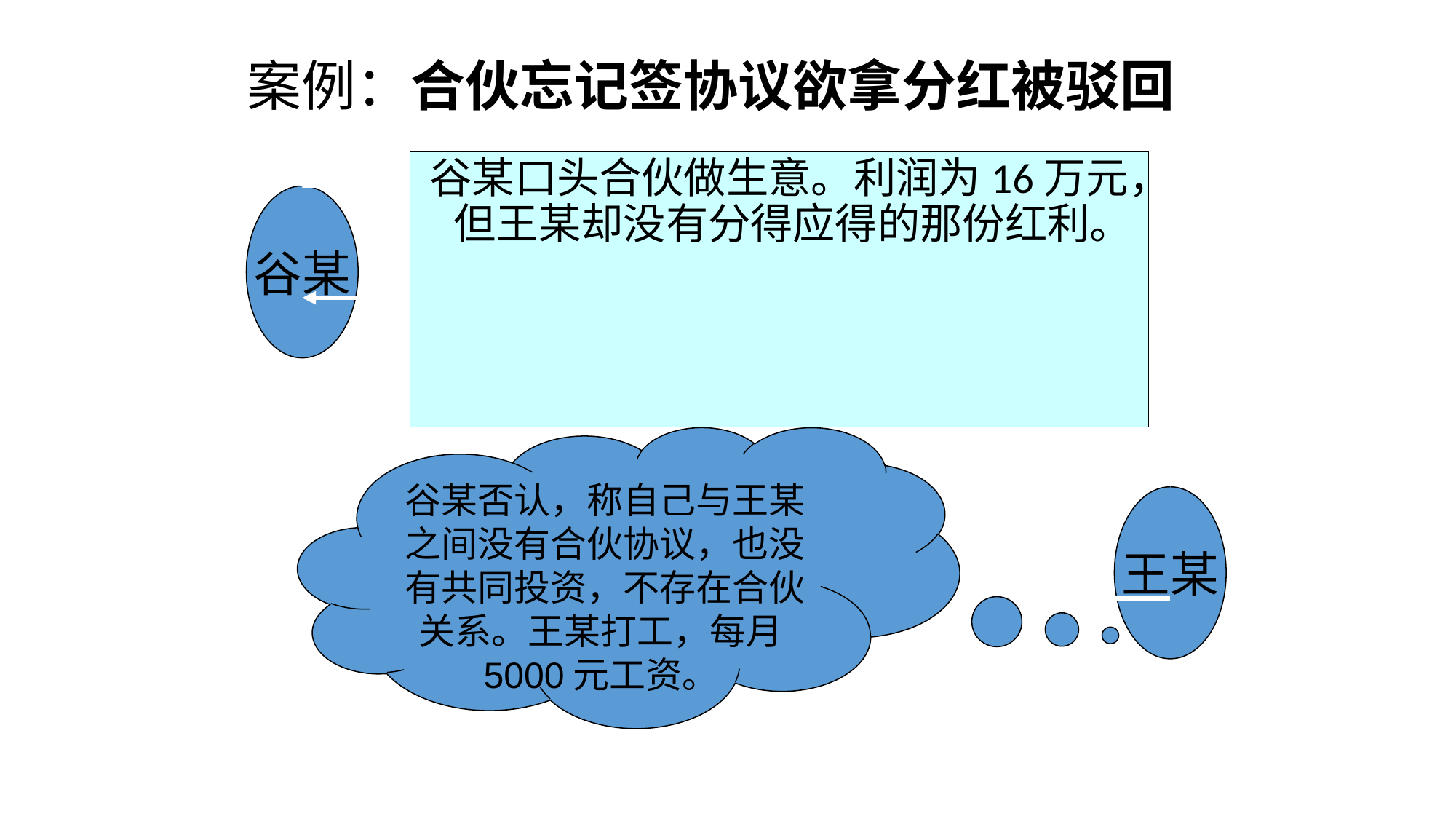

# 案例：合伙忘记签协议欲拿分红被驳回
谷某口头合伙做生意。利润为16万元，但王某却没有分得应得的那份红利。
谷某
谷某否认，称自己与王某之间没有合伙协议，也没有共同投资，不存在合伙关系。王某打工，每月5000元工资。
王某